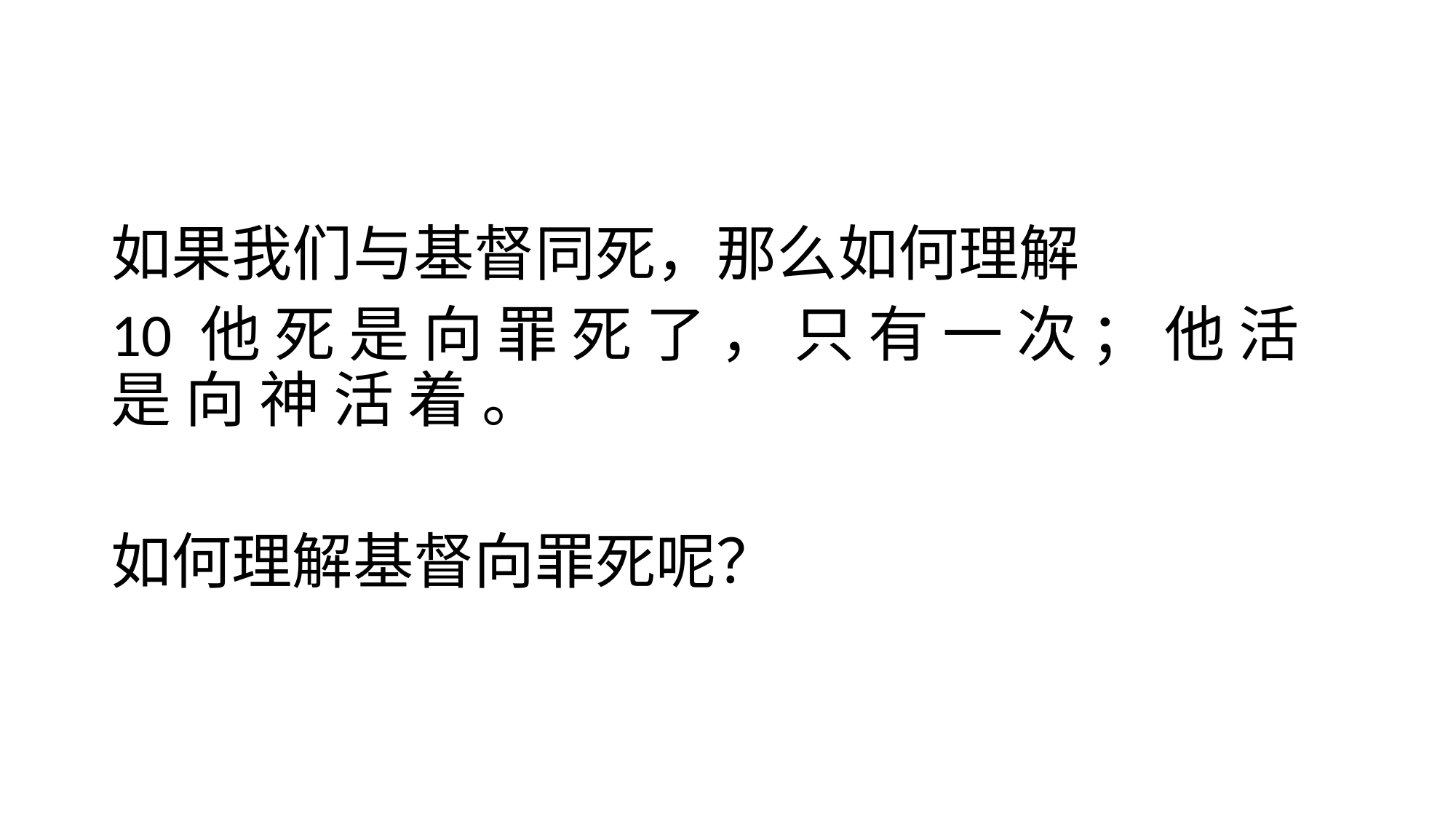

#
如果我们与基督同死，那么如何理解
10 他 死 是 向 罪 死 了 ， 只 有 一 次 ； 他 活 是 向 神 活 着 。

如何理解基督向罪死呢？